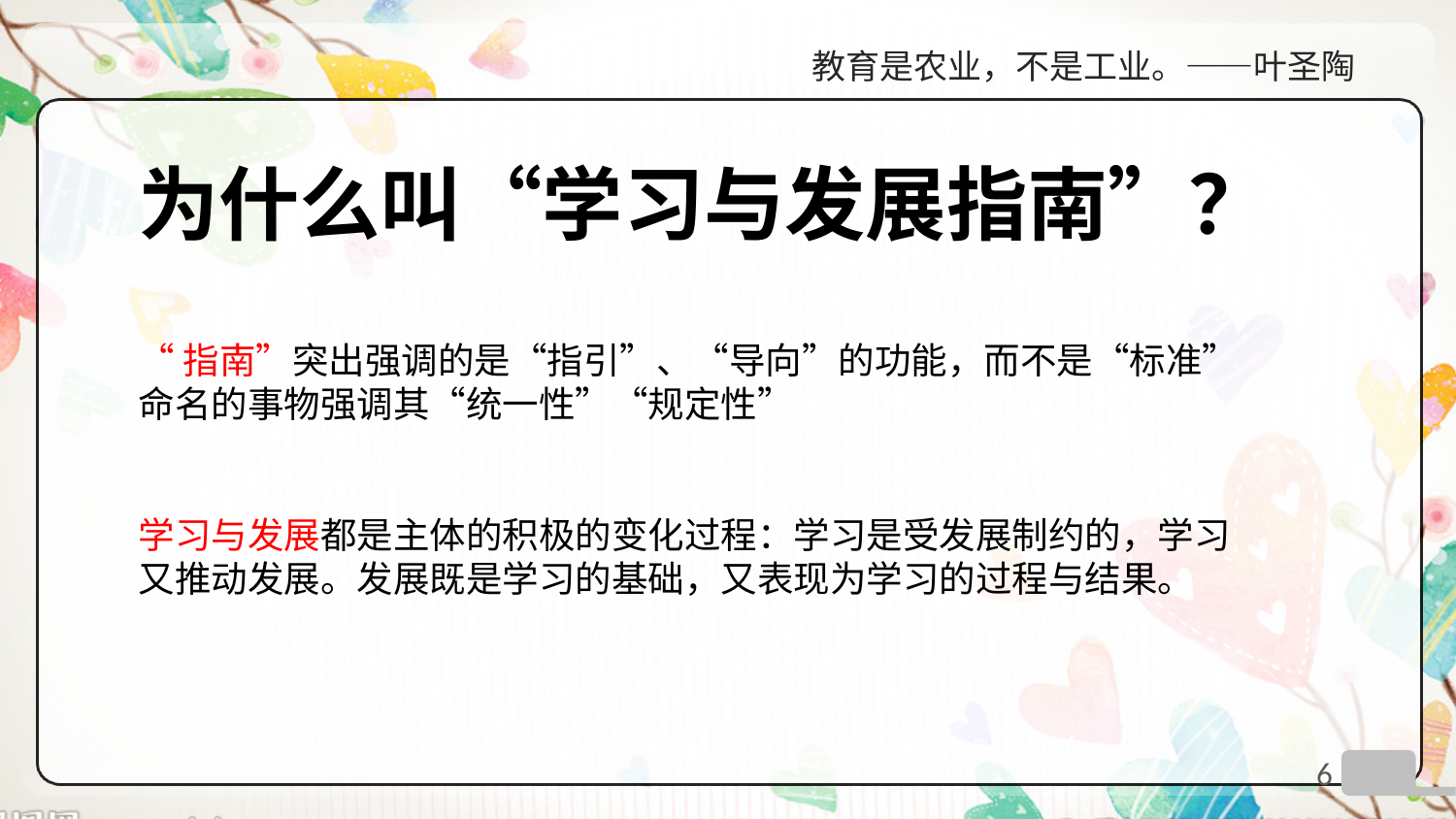

# 教育是农业，不是工业。——叶圣陶
为什么叫“学习与发展指南”？

“指南”突出强调的是“指引”、“导向”的功能，而不是“标准”命名的事物强调其“统一性”“规定性”

学习与发展都是主体的积极的变化过程：学习是受发展制约的，学习又推动发展。发展既是学习的基础，又表现为学习的过程与结果。